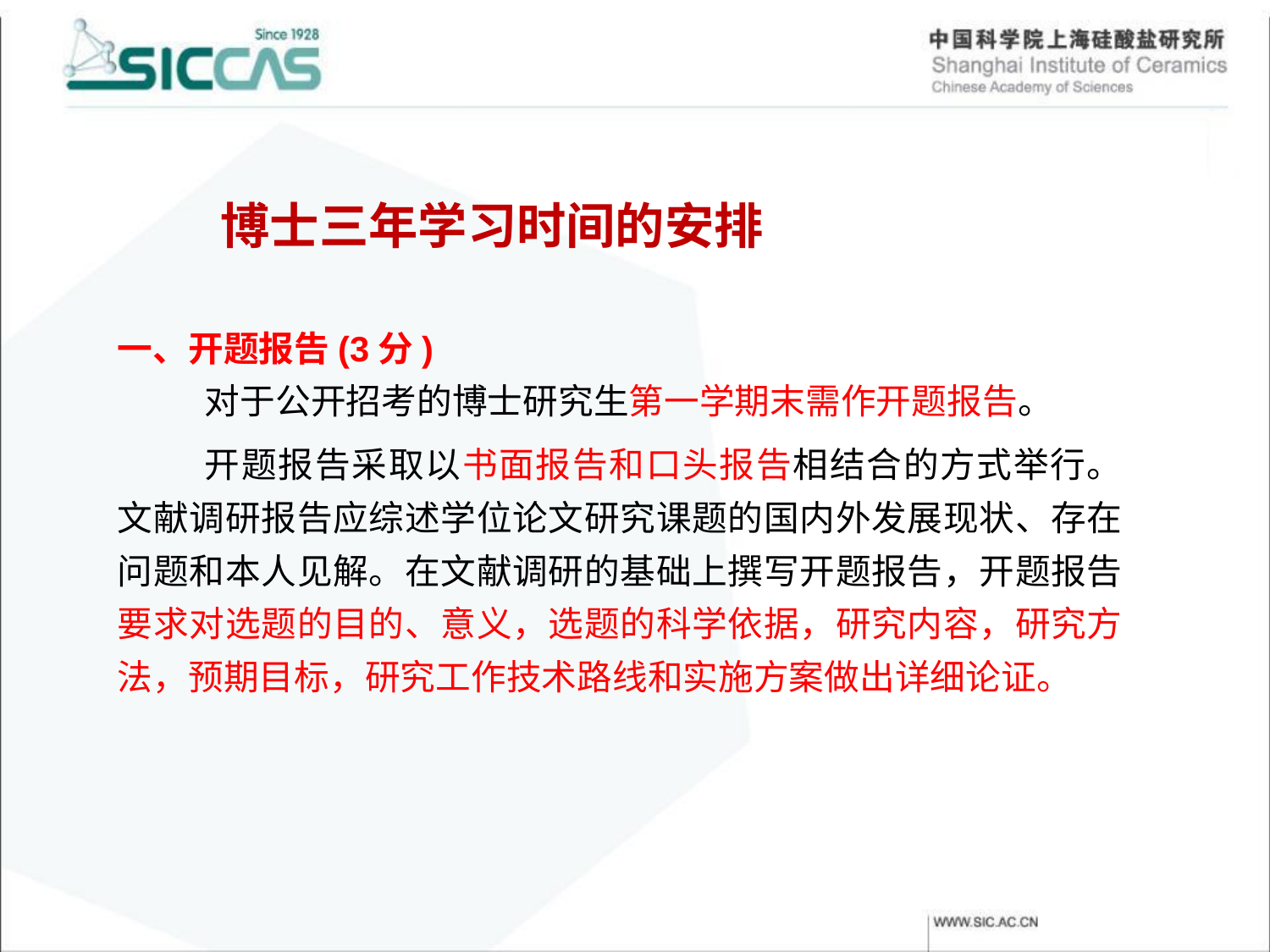

博士三年学习时间的安排
一、开题报告(3分)
对于公开招考的博士研究生第一学期末需作开题报告。
开题报告采取以书面报告和口头报告相结合的方式举行。文献调研报告应综述学位论文研究课题的国内外发展现状、存在问题和本人见解。在文献调研的基础上撰写开题报告，开题报告要求对选题的目的、意义，选题的科学依据，研究内容，研究方法，预期目标，研究工作技术路线和实施方案做出详细论证。